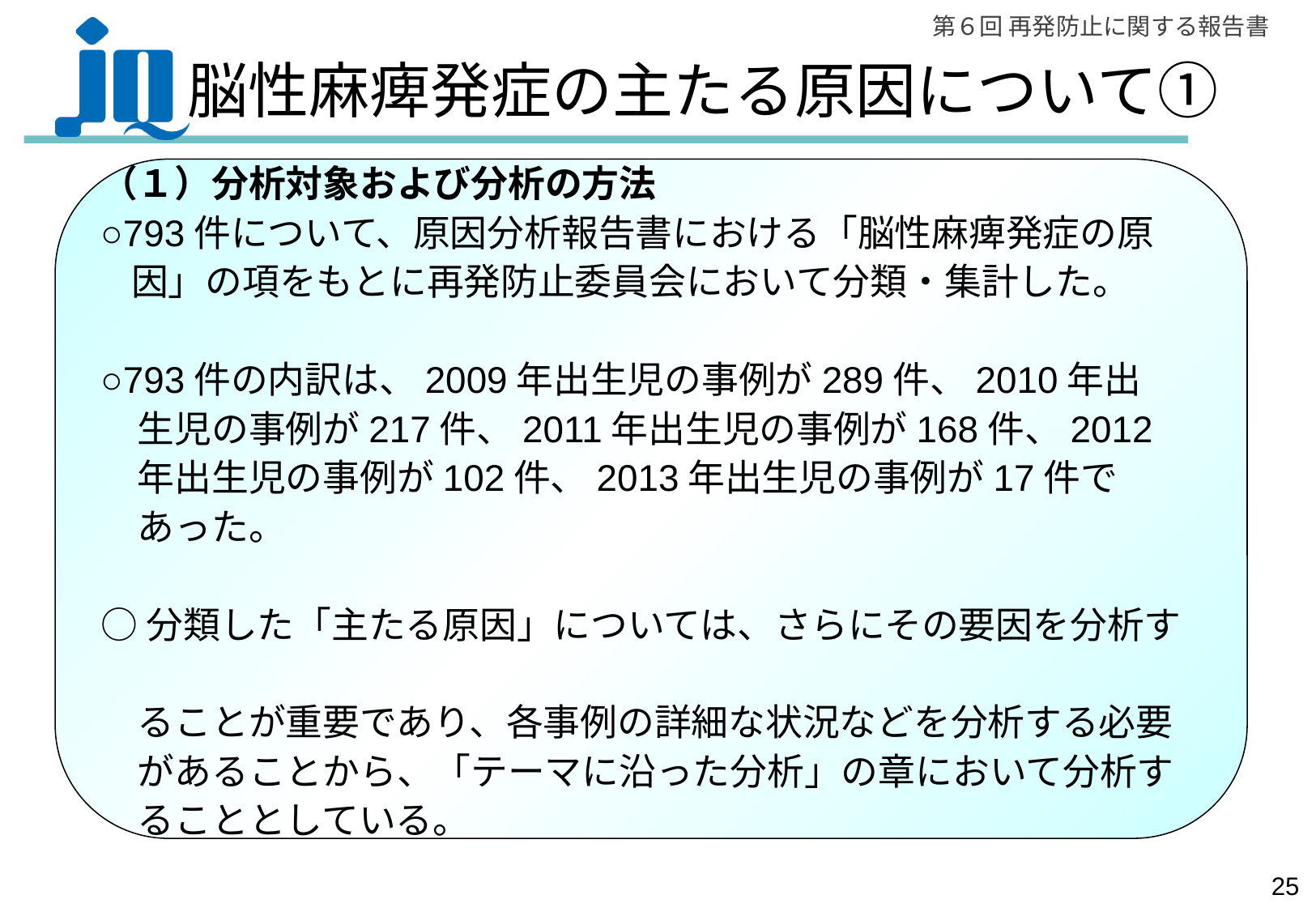

# 脳性麻痺発症の主たる原因について①
（１）分析対象および分析の方法
○793件について、原因分析報告書における「脳性麻痺発症の原因」の項をもとに再発防止委員会において分類・集計した。

○793件の内訳は、2009年出生児の事例が289件、2010年出
　生児の事例が217件、2011年出生児の事例が168件、2012
　年出生児の事例が102件、2013年出生児の事例が17件で
　あった。

○分類した「主たる原因」については、さらにその要因を分析す
　ることが重要であり、各事例の詳細な状況などを分析する必要
　があることから、「テーマに沿った分析」の章において分析す
　ることとしている。
25